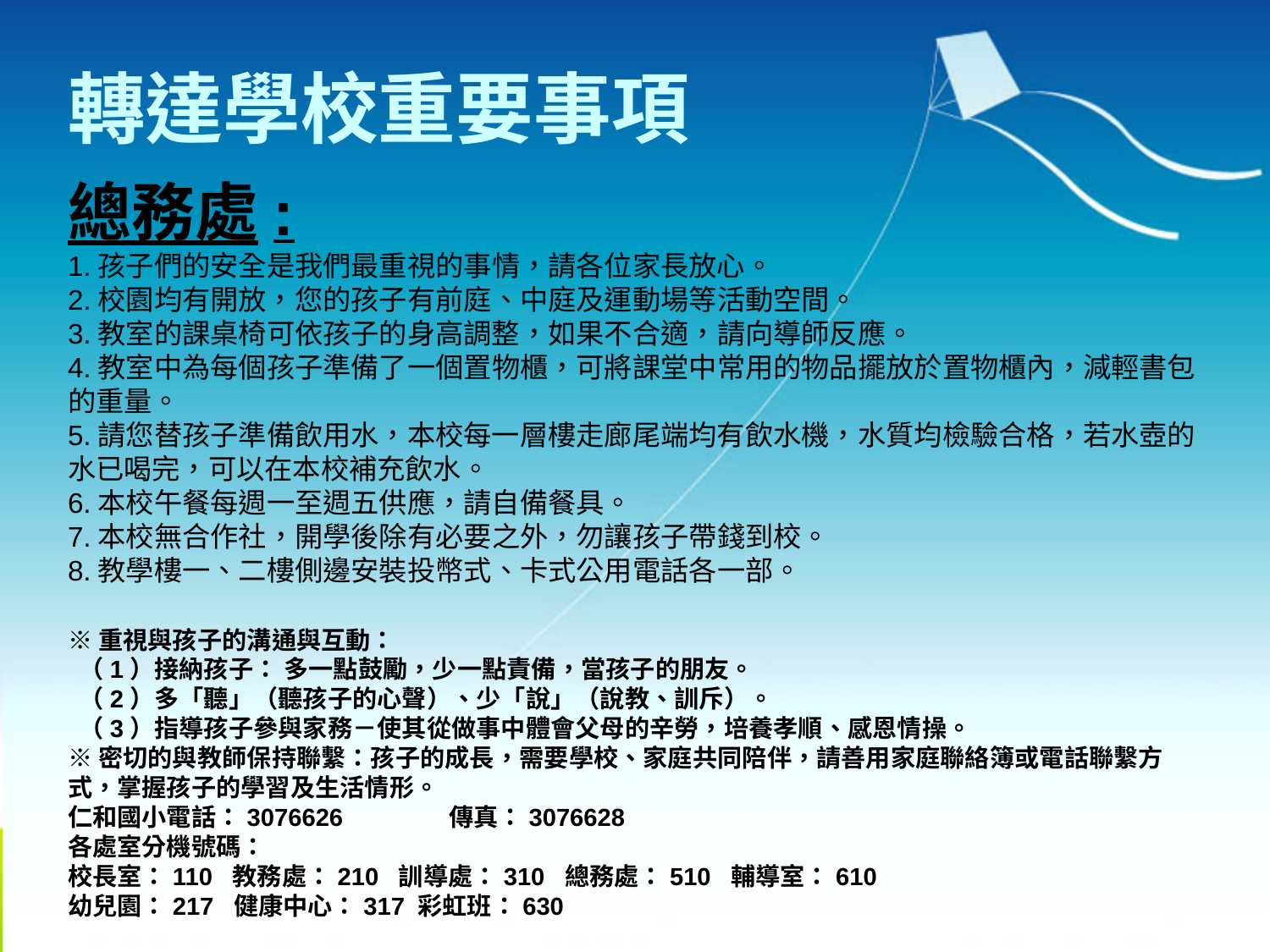

# 轉達學校重要事項
總務處:
1.孩子們的安全是我們最重視的事情，請各位家長放心。
2.校園均有開放，您的孩子有前庭、中庭及運動場等活動空間。
3.教室的課桌椅可依孩子的身高調整，如果不合適，請向導師反應。
4.教室中為每個孩子準備了一個置物櫃，可將課堂中常用的物品擺放於置物櫃內，減輕書包的重量。
5.請您替孩子準備飲用水，本校每一層樓走廊尾端均有飲水機，水質均檢驗合格，若水壺的水已喝完，可以在本校補充飲水。
6.本校午餐每週一至週五供應，請自備餐具。
7.本校無合作社，開學後除有必要之外，勿讓孩子帶錢到校。
8.教學樓一、二樓側邊安裝投幣式、卡式公用電話各一部。

※重視與孩子的溝通與互動：
 （1）接納孩子： 多一點鼓勵，少一點責備，當孩子的朋友。
 （2）多「聽」（聽孩子的心聲）、少「說」（說教、訓斥）。
 （3）指導孩子參與家務－使其從做事中體會父母的辛勞，培養孝順、感恩情操。
※密切的與教師保持聯繫：孩子的成長，需要學校、家庭共同陪伴，請善用家庭聯絡簿或電話聯繫方式，掌握孩子的學習及生活情形。
仁和國小電話：3076626   	傳真：3076628
各處室分機號碼：
校長室：110  教務處：210  訓導處：310  總務處：510  輔導室：610
幼兒園：217  健康中心：317 彩虹班：630